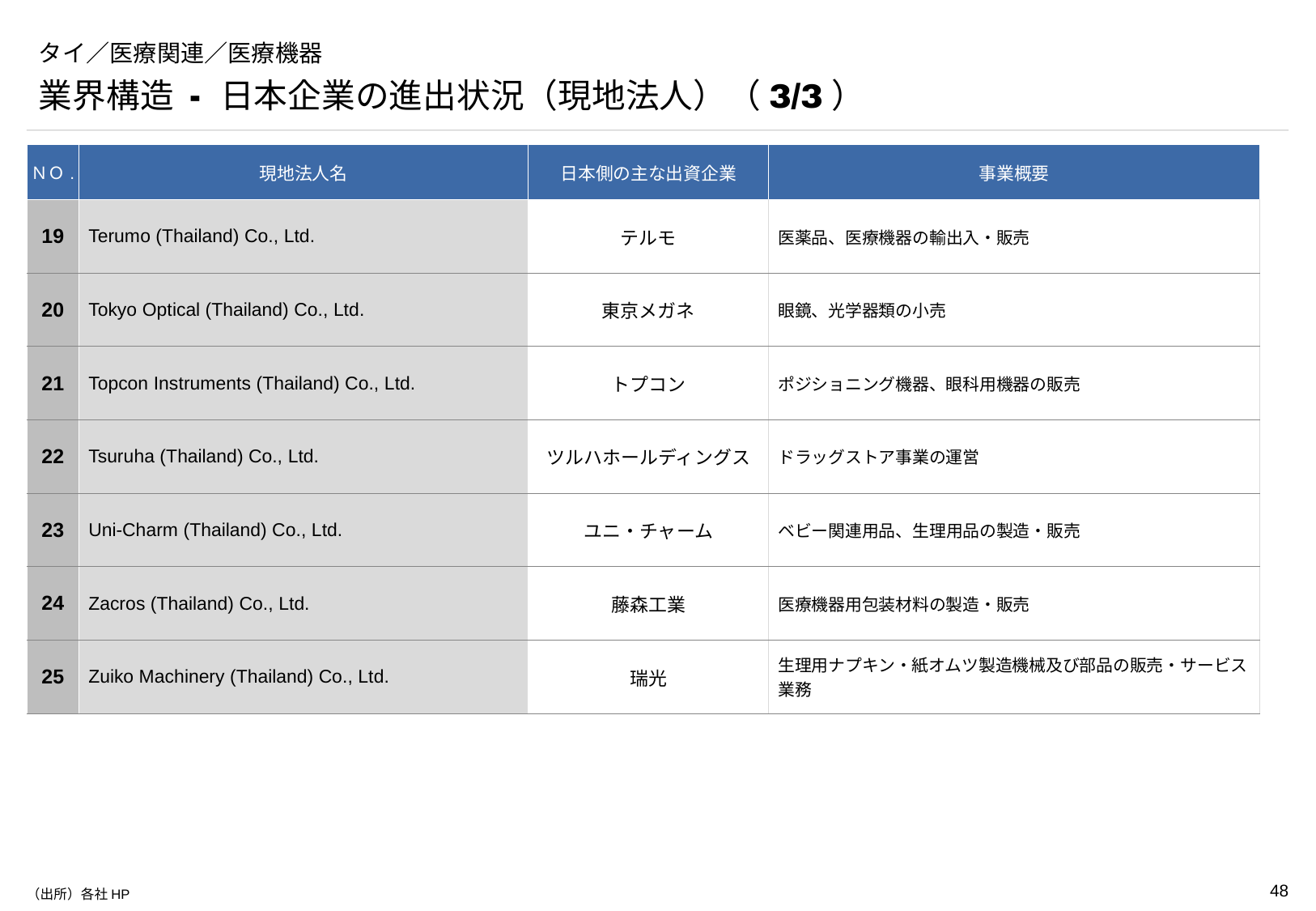

# タイ／医療関連／医療機器
業界構造 - 日本企業の進出状況（現地法人）（3/3）
| ＮＯ. | 現地法人名 | 日本側の主な出資企業 | 事業概要 |
| --- | --- | --- | --- |
| 19 | Terumo (Thailand) Co., Ltd. | テルモ | 医薬品、医療機器の輸出入・販売 |
| 20 | Tokyo Optical (Thailand) Co., Ltd. | 東京メガネ | 眼鏡、光学器類の小売 |
| 21 | Topcon Instruments (Thailand) Co., Ltd. | トプコン | ポジショニング機器、眼科用機器の販売 |
| 22 | Tsuruha (Thailand) Co., Ltd. | ツルハホールディングス | ドラッグストア事業の運営 |
| 23 | Uni-Charm (Thailand) Co., Ltd. | ユニ・チャーム | ベビー関連用品、生理用品の製造・販売 |
| 24 | Zacros (Thailand) Co., Ltd. | 藤森工業 | 医療機器用包装材料の製造・販売 |
| 25 | Zuiko Machinery (Thailand) Co., Ltd. | 瑞光 | 生理用ナプキン・紙オムツ製造機械及び部品の販売・サービス業務 |
（出所）各社HP